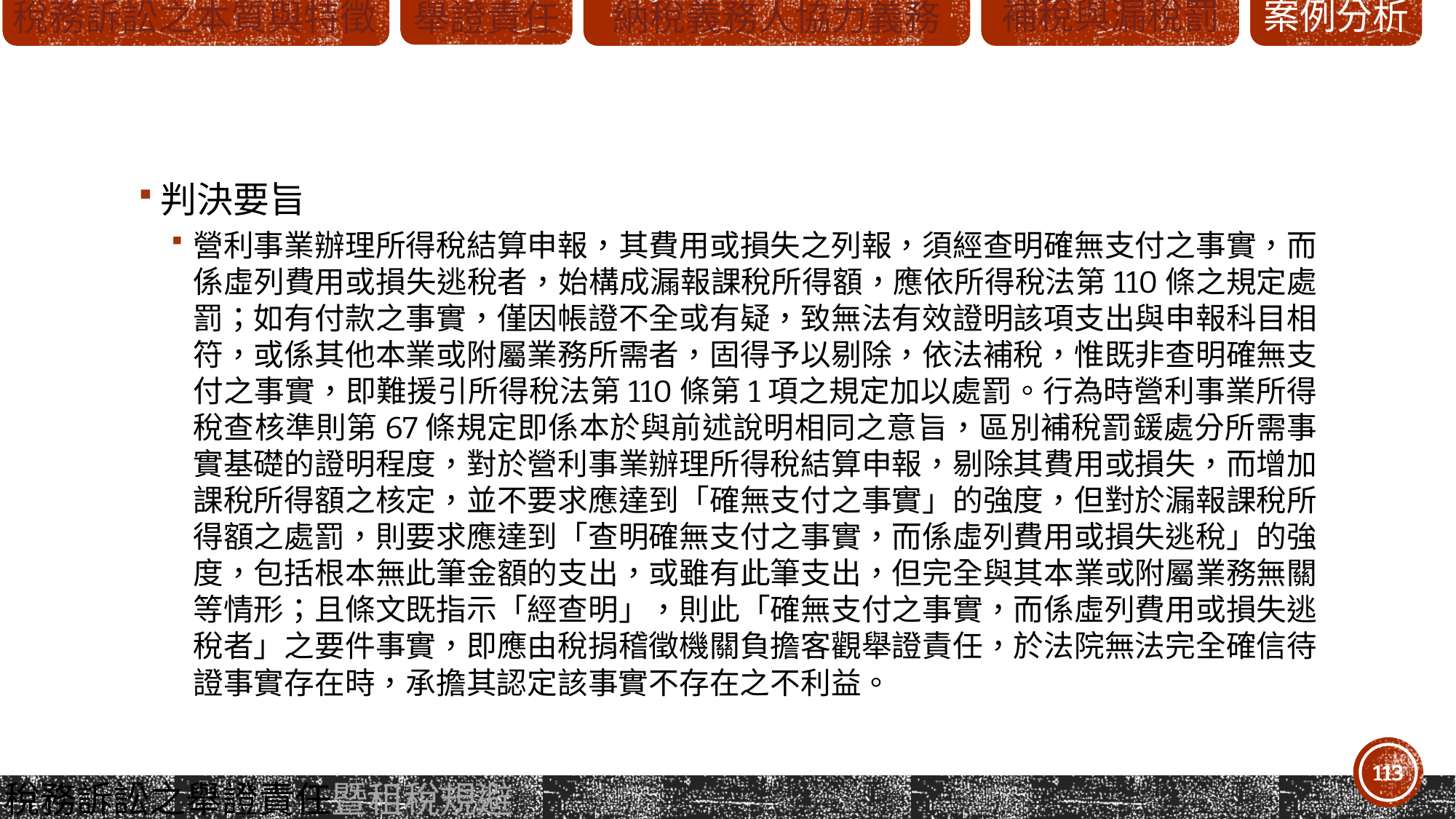

#
判決要旨
營利事業辦理所得稅結算申報，其費用或損失之列報，須經查明確無支付之事實，而係虛列費用或損失逃稅者，始構成漏報課稅所得額，應依所得稅法第110條之規定處罰；如有付款之事實，僅因帳證不全或有疑，致無法有效證明該項支出與申報科目相符，或係其他本業或附屬業務所需者，固得予以剔除，依法補稅，惟既非查明確無支付之事實，即難援引所得稅法第110條第1項之規定加以處罰。行為時營利事業所得稅查核準則第67條規定即係本於與前述說明相同之意旨，區別補稅罰鍰處分所需事實基礎的證明程度，對於營利事業辦理所得稅結算申報，剔除其費用或損失，而增加課稅所得額之核定，並不要求應達到「確無支付之事實」的強度，但對於漏報課稅所得額之處罰，則要求應達到「查明確無支付之事實，而係虛列費用或損失逃稅」的強度，包括根本無此筆金額的支出，或雖有此筆支出，但完全與其本業或附屬業務無關等情形；且條文既指示「經查明」，則此「確無支付之事實，而係虛列費用或損失逃稅者」之要件事實，即應由稅捐稽徵機關負擔客觀舉證責任，於法院無法完全確信待證事實存在時，承擔其認定該事實不存在之不利益。
113